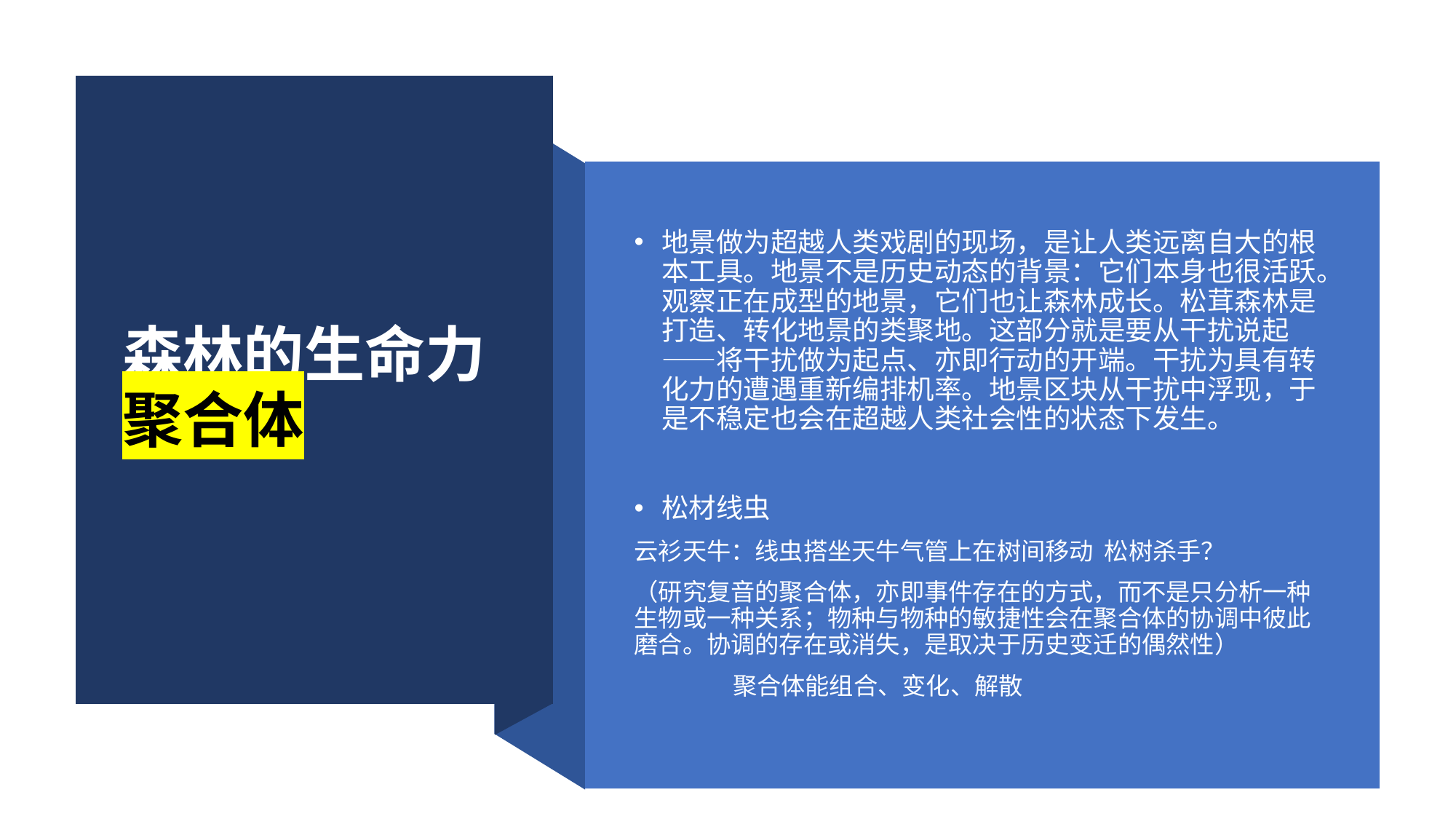

# 森林的生命力 聚合体

地景做为超越人类戏剧的现场，是让人类远离自大的根本工具。地景不是历史动态的背景：它们本身也很活跃。观察正在成型的地景，它们也让森林成长。松茸森林是打造、转化地景的类聚地。这部分就是要从干扰说起——将干扰做为起点、亦即行动的开端。干扰为具有转化力的遭遇重新编排机率。地景区块从干扰中浮现，于是不稳定也会在超越人类社会性的状态下发生。

松材线虫
云衫天牛：线虫搭坐天牛气管上在树间移动  松树杀手？
（研究复音的聚合体，亦即事件存在的方式，而不是只分析一种生物或一种关系；物种与物种的敏捷性会在聚合体的协调中彼此磨合。协调的存在或消失，是取决于历史变迁的偶然性）
                 聚合体能组合、变化、解散